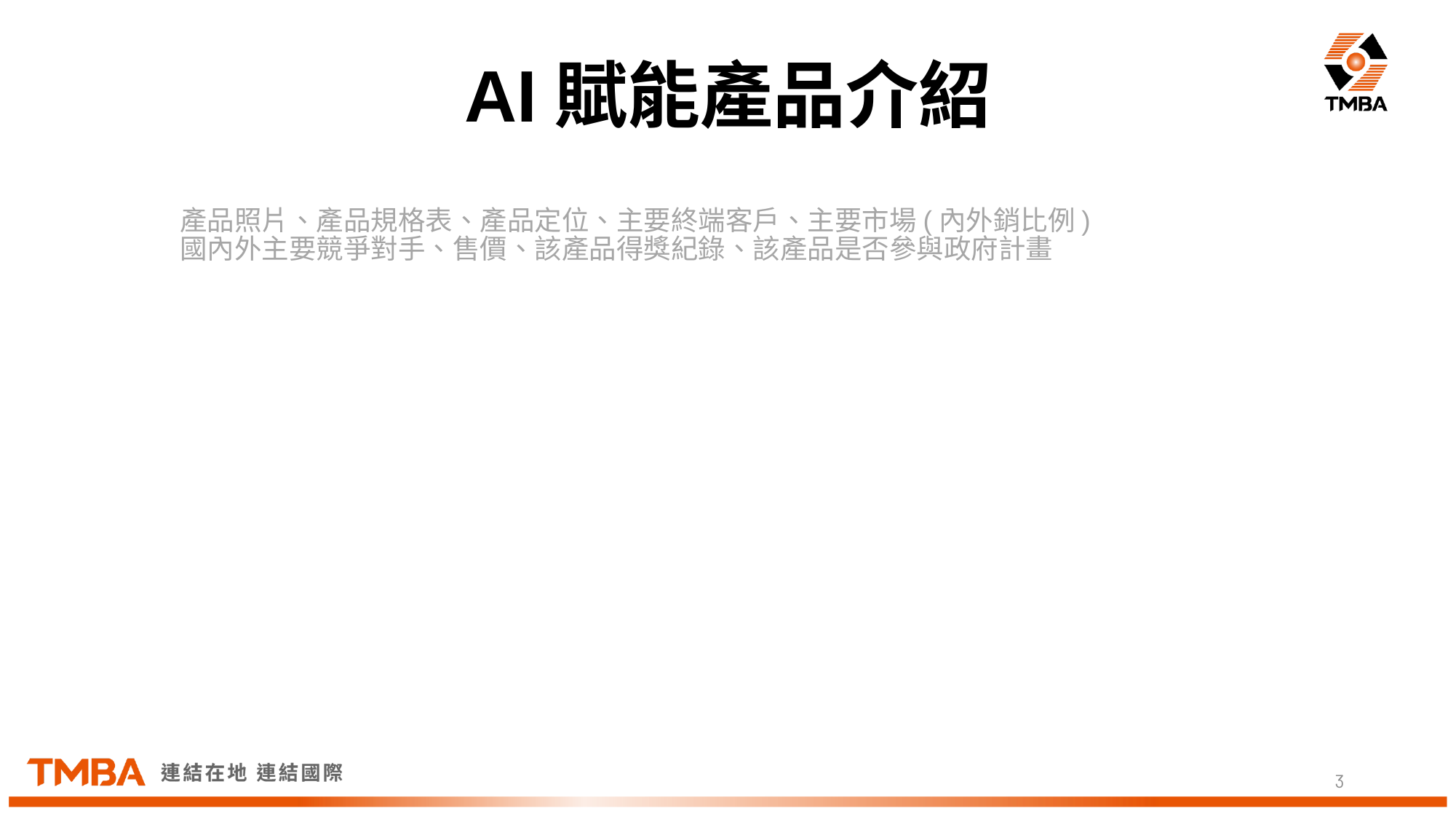

AI賦能產品介紹
產品照片、產品規格表、產品定位、主要終端客戶、主要市場(內外銷比例)
國內外主要競爭對手、售價、該產品得獎紀錄、該產品是否參與政府計畫
3